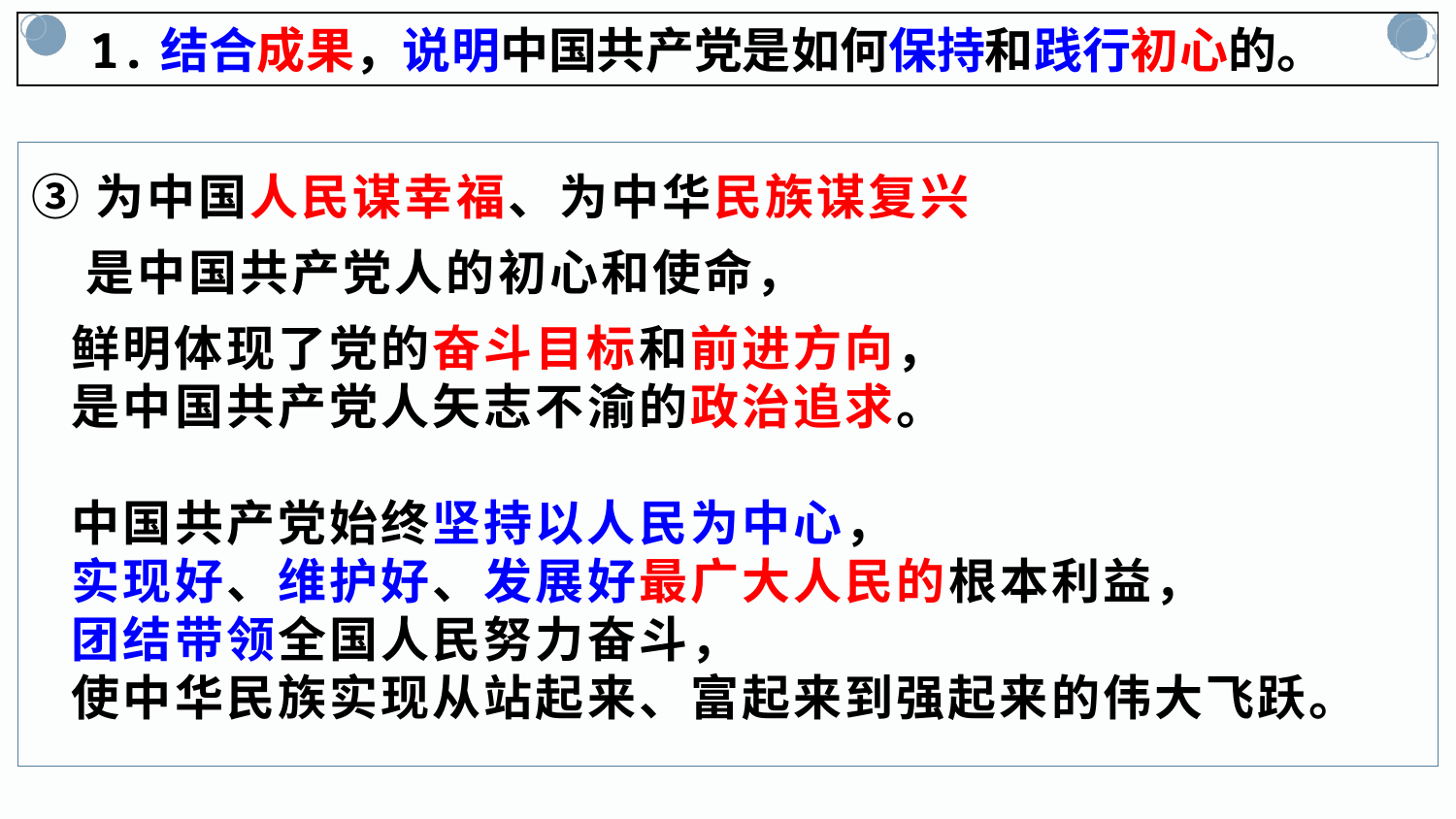

1.结合成果，说明中国共产党是如何保持和践行初心的。
③为中国人民谋幸福、为中华民族谋复兴
   是中国共产党人的初心和使命，
  鲜明体现了党的奋斗目标和前进方向，
  是中国共产党人矢志不渝的政治追求。

  中国共产党始终坚持以人民为中心，
  实现好、维护好、发展好最广大人民的根本利益，
  团结带领全国人民努力奋斗，
  使中华民族实现从站起来、富起来到强起来的伟大飞跃。